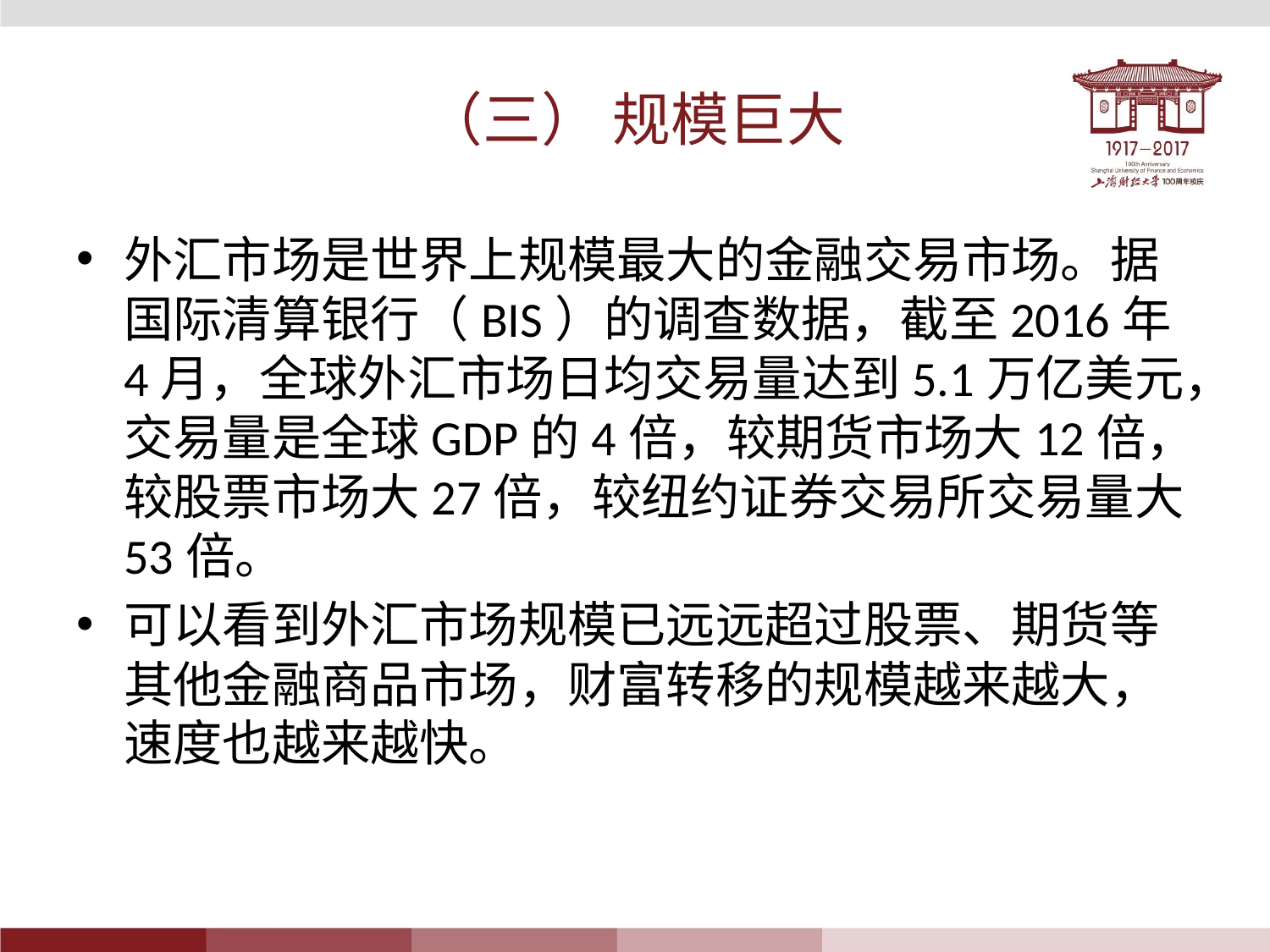

# （三） 规模巨大
外汇市场是世界上规模最大的金融交易市场。据国际清算银行（BIS）的调查数据，截至2016年4月，全球外汇市场日均交易量达到5.1万亿美元，交易量是全球GDP的4倍，较期货市场大12倍，较股票市场大27倍，较纽约证券交易所交易量大53倍。
可以看到外汇市场规模已远远超过股票、期货等其他金融商品市场，财富转移的规模越来越大，速度也越来越快。